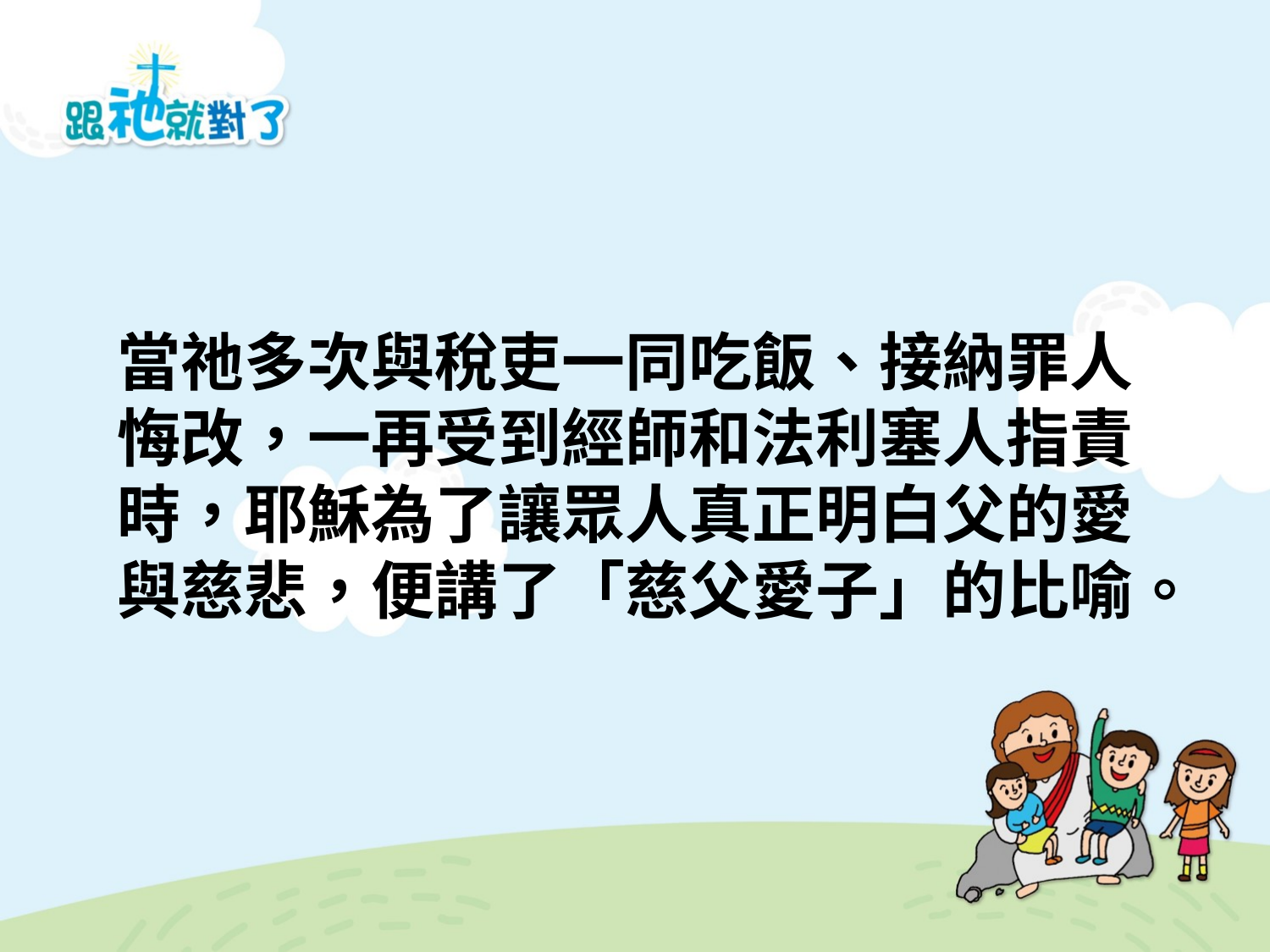

當祂多次與稅吏一同吃飯、接納罪人悔改，一再受到經師和法利塞人指責時，耶穌為了讓眾人真正明白父的愛與慈悲，便講了「慈父愛子」的比喻。